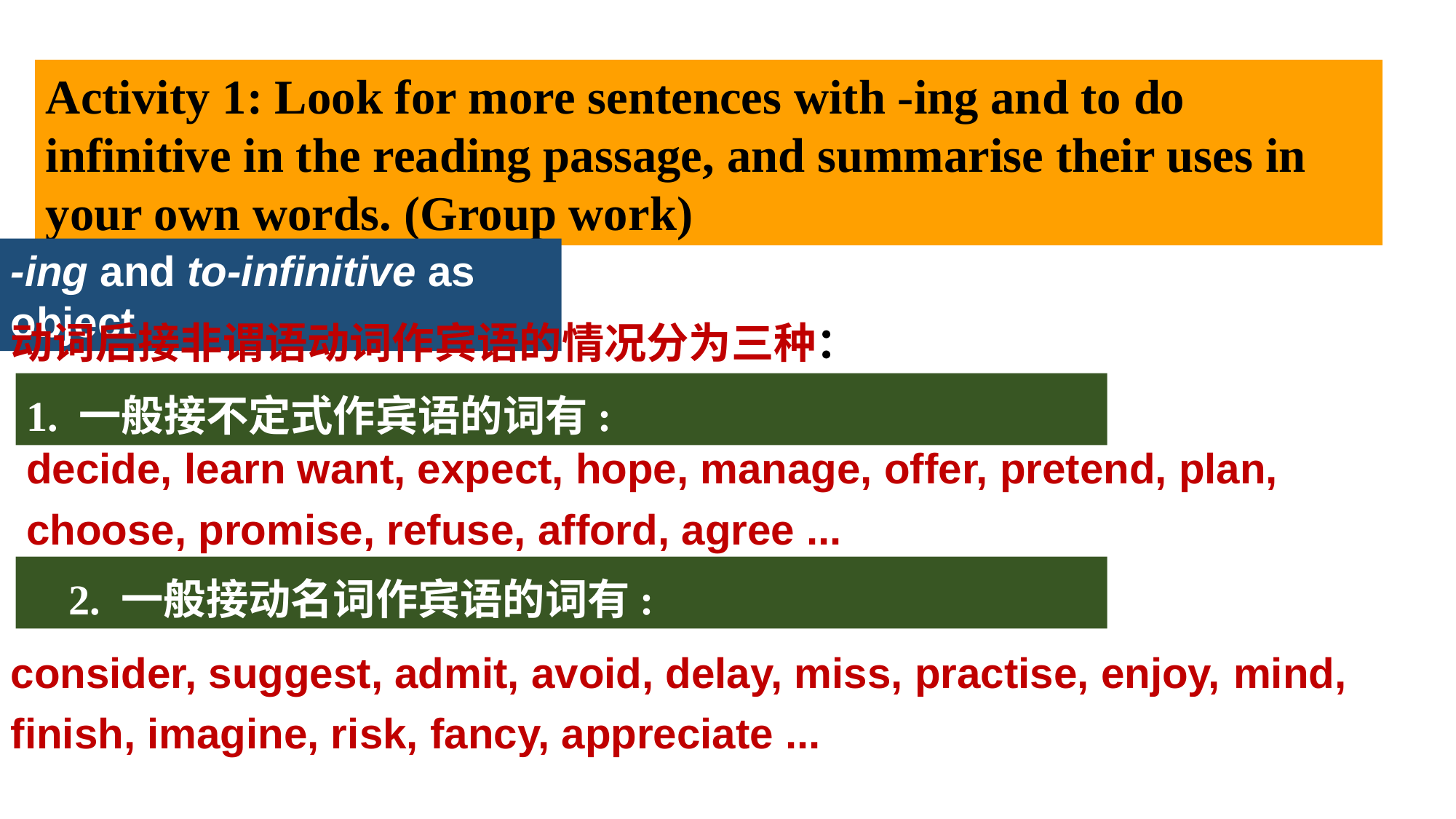

Activity 1: Look for more sentences with -ing and to do infinitive in the reading passage, and summarise their uses in your own words. (Group work)
-ing and to-infinitive as object
动词后接非谓语动词作宾语的情况分为三种：定式
1. 一般接不定式作宾语的词有:
decide, learn want, expect, hope, manage, offer, pretend, plan, choose, promise, refuse, afford, agree ...
    2. 一般接动名词作宾语的词有:
consider, suggest, admit, avoid, delay, miss, practise, enjoy, mind, finish, imagine, risk, fancy, appreciate ...